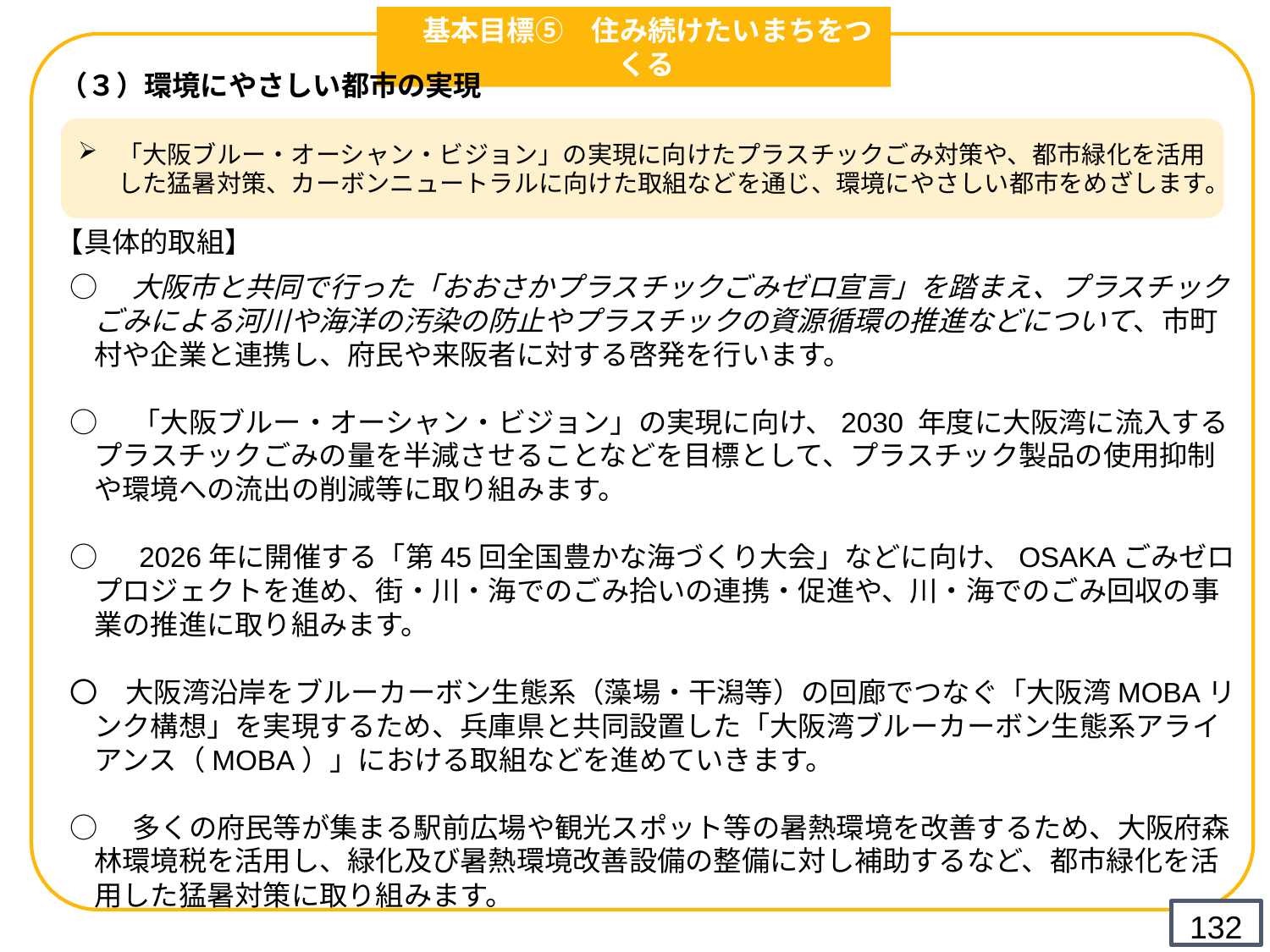

基本目標⑤　住み続けたいまちをつくる

（３）環境にやさしい都市の実現
「大阪ブルー・オーシャン・ビジョン」の実現に向けたプラスチックごみ対策や、都市緑化を活用した猛暑対策、カーボンニュートラルに向けた取組などを通じ、環境にやさしい都市をめざします。
【具体的取組】
○　大阪市と共同で行った「おおさかプラスチックごみゼロ宣言」を踏まえ、プラスチックごみによる河川や海洋の汚染の防止やプラスチックの資源循環の推進などについて、市町村や企業と連携し、府民や来阪者に対する啓発を行います。

○　「大阪ブルー・オーシャン・ビジョン」の実現に向け、2030 年度に大阪湾に流入するプラスチックごみの量を半減させることなどを目標として、プラスチック製品の使用抑制や環境への流出の削減等に取り組みます。

○　2026年に開催する「第45回全国豊かな海づくり大会」などに向け、OSAKAごみゼロプロジェクトを進め、街・川・海でのごみ拾いの連携・促進や、川・海でのごみ回収の事業の推進に取り組みます。

〇　大阪湾沿岸をブルーカーボン生態系（藻場・干潟等）の回廊でつなぐ「大阪湾MOBAリンク構想」を実現するため、兵庫県と共同設置した「大阪湾ブルーカーボン生態系アライアンス（MOBA）」における取組などを進めていきます。

○　多くの府民等が集まる駅前広場や観光スポット等の暑熱環境を改善するため、大阪府森林環境税を活用し、緑化及び暑熱環境改善設備の整備に対し補助するなど、都市緑化を活用した猛暑対策に取り組みます。
132